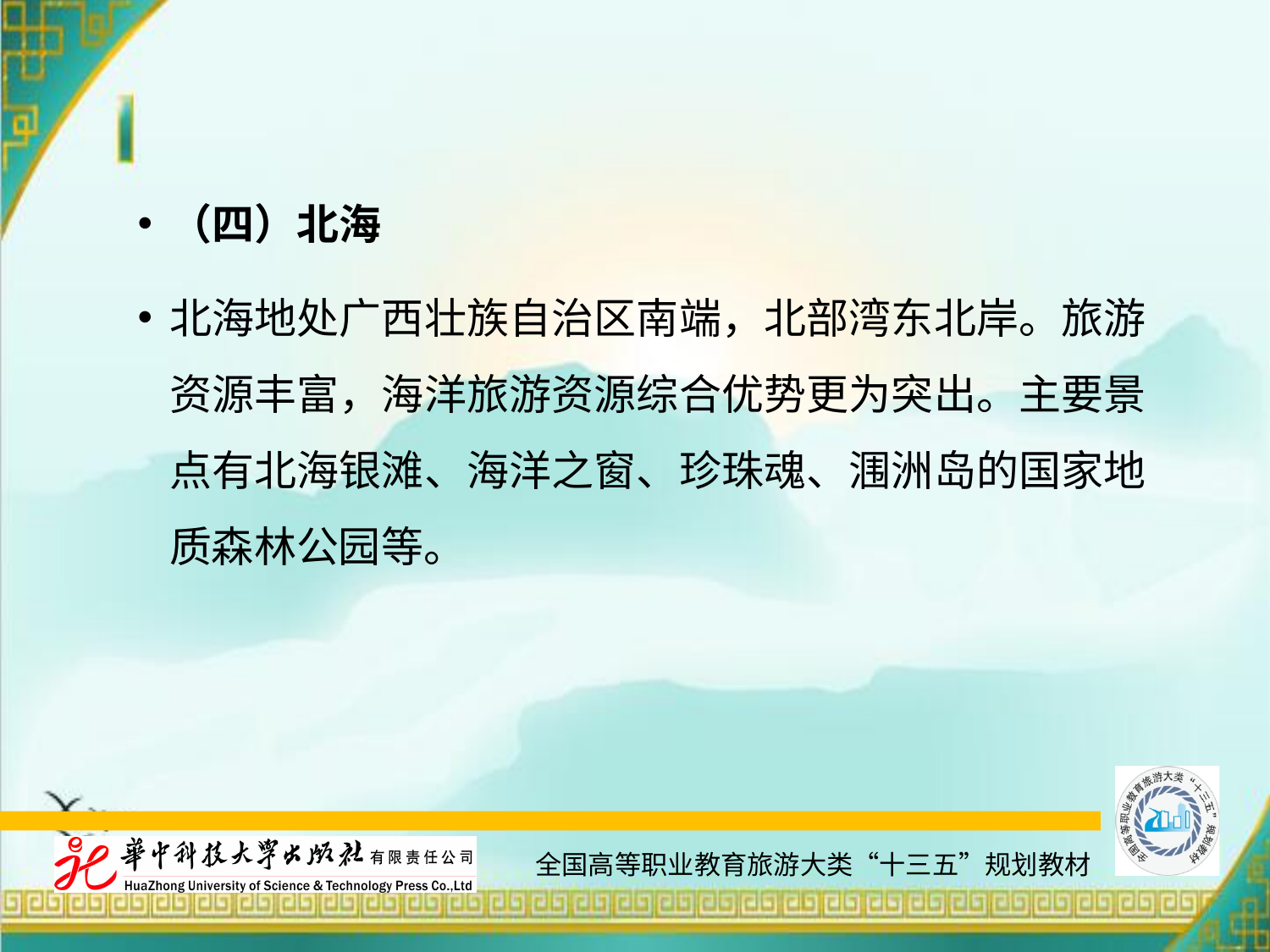

#
（四）北海
北海地处广西壮族自治区南端，北部湾东北岸。旅游资源丰富，海洋旅游资源综合优势更为突出。主要景点有北海银滩、海洋之窗、珍珠魂、涠洲岛的国家地质森林公园等。